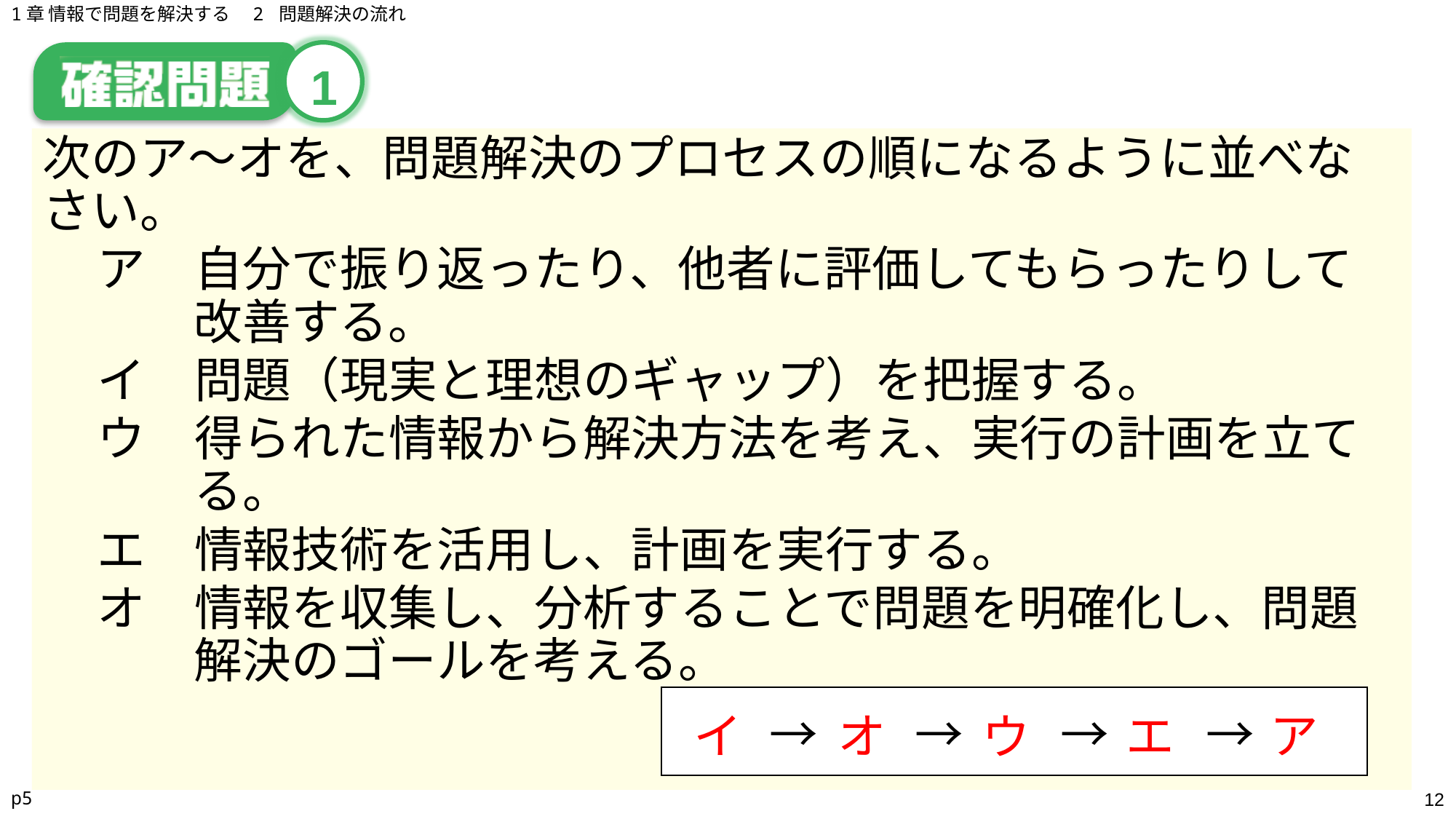

1章 情報で問題を解決する　2 問題解決の流れ

# 1
次のア～オを、問題解決のプロセスの順になるように並べなさい。
ア　自分で振り返ったり、他者に評価してもらったりして改善する。
イ　問題（現実と理想のギャップ）を把握する。
ウ　得られた情報から解決方法を考え、実行の計画を立てる。
エ　情報技術を活用し、計画を実行する。
オ　情報を収集し、分析することで問題を明確化し、問題解決のゴールを考える。
| →　　→　　→　　→ |
| --- |
イ
オ
エ
ア
ウ
p5
12